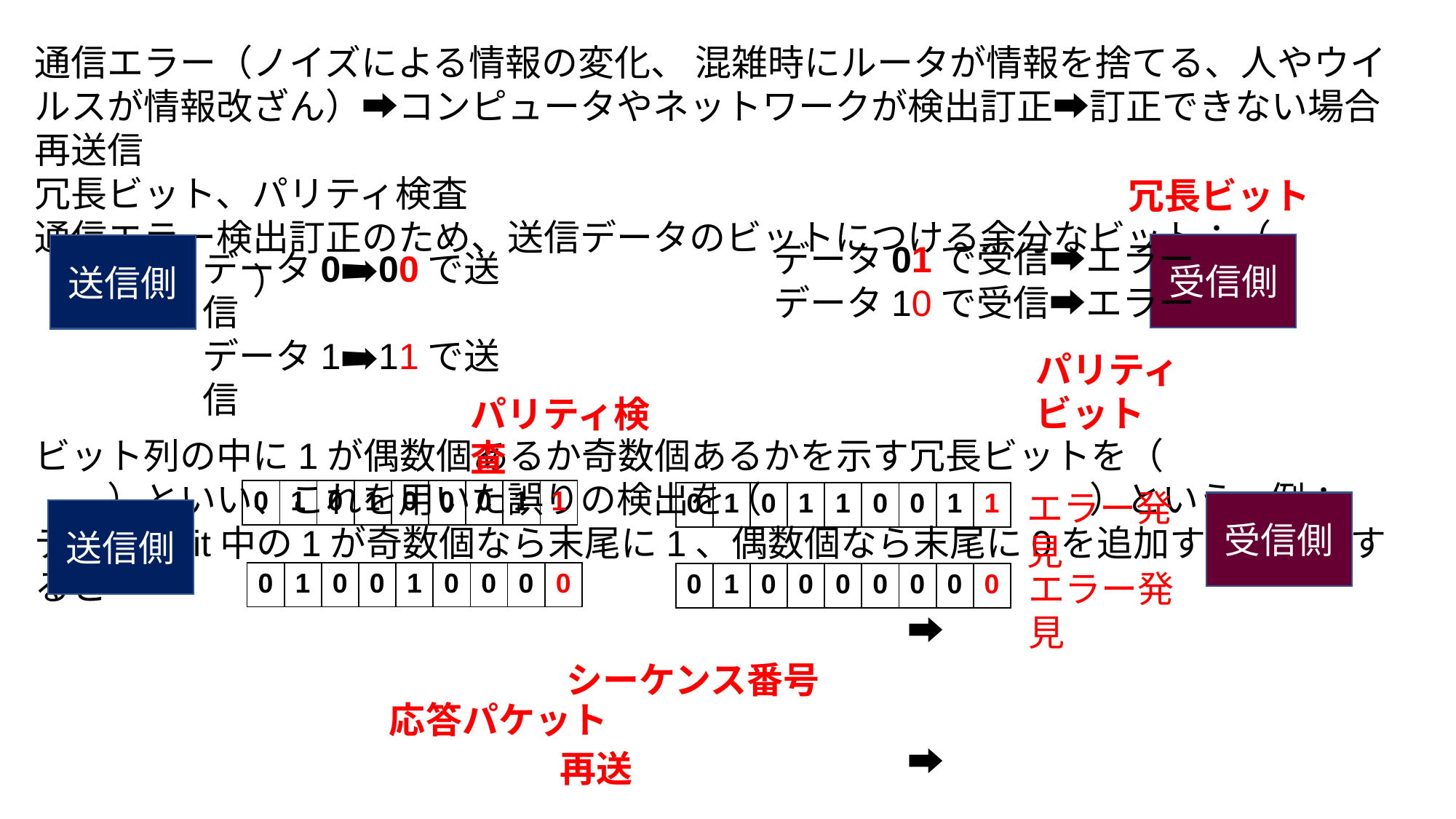

通信エラー（ノイズによる情報の変化、 混雑時にルータが情報を捨てる、人やウイルスが情報改ざん）➡コンピュータやネットワークが検出訂正➡訂正できない場合再送信
冗長ビット、パリティ検査
通信エラー検出訂正のため、送信データのビットにつける余分なビット：（　　　　　　　　　）

ビット列の中に1が偶数個あるか奇数個あるかを示す冗長ビットを（　　　　　　　　）といい、これを用いた誤りの検出を（　　　　　　　　　）という。例：データ8bit中の1が奇数個なら末尾に1、偶数個なら末尾に0を追加するものとすると
　　　　　　　　　　　　　　　　　　　　　　　　➡

　　　　　　　　　　　　　　　　　　　　　　　　➡
喪失パケットの検出と再送
ネットワーク通信では、パケットの（　　　　　　　　　　）をもとに喪失パケットを検出しパケットを受けとった受信側は（　　　　　　　　）を送り返す。これが一定時間内に送信側に届かない場合、送信側がそのパケットを（　　　　）する。
冗長ビット
データ01で受信➡エラー
データ10で受信➡エラー
受信側
送信側
データ0➡00で送信
データ1➡11で送信

パリティビット
パリティ検査
エラー発見
| 0 | 1 | 0 | 1 | 0 | 0 | 0 | 1 | 1 |
| --- | --- | --- | --- | --- | --- | --- | --- | --- |
| 0 | 1 | 0 | 1 | 1 | 0 | 0 | 1 | 1 |
| --- | --- | --- | --- | --- | --- | --- | --- | --- |
受信側
送信側
エラー発見
| 0 | 1 | 0 | 0 | 1 | 0 | 0 | 0 | 0 |
| --- | --- | --- | --- | --- | --- | --- | --- | --- |
| 0 | 1 | 0 | 0 | 0 | 0 | 0 | 0 | 0 |
| --- | --- | --- | --- | --- | --- | --- | --- | --- |
シーケンス番号
応答パケット
再送